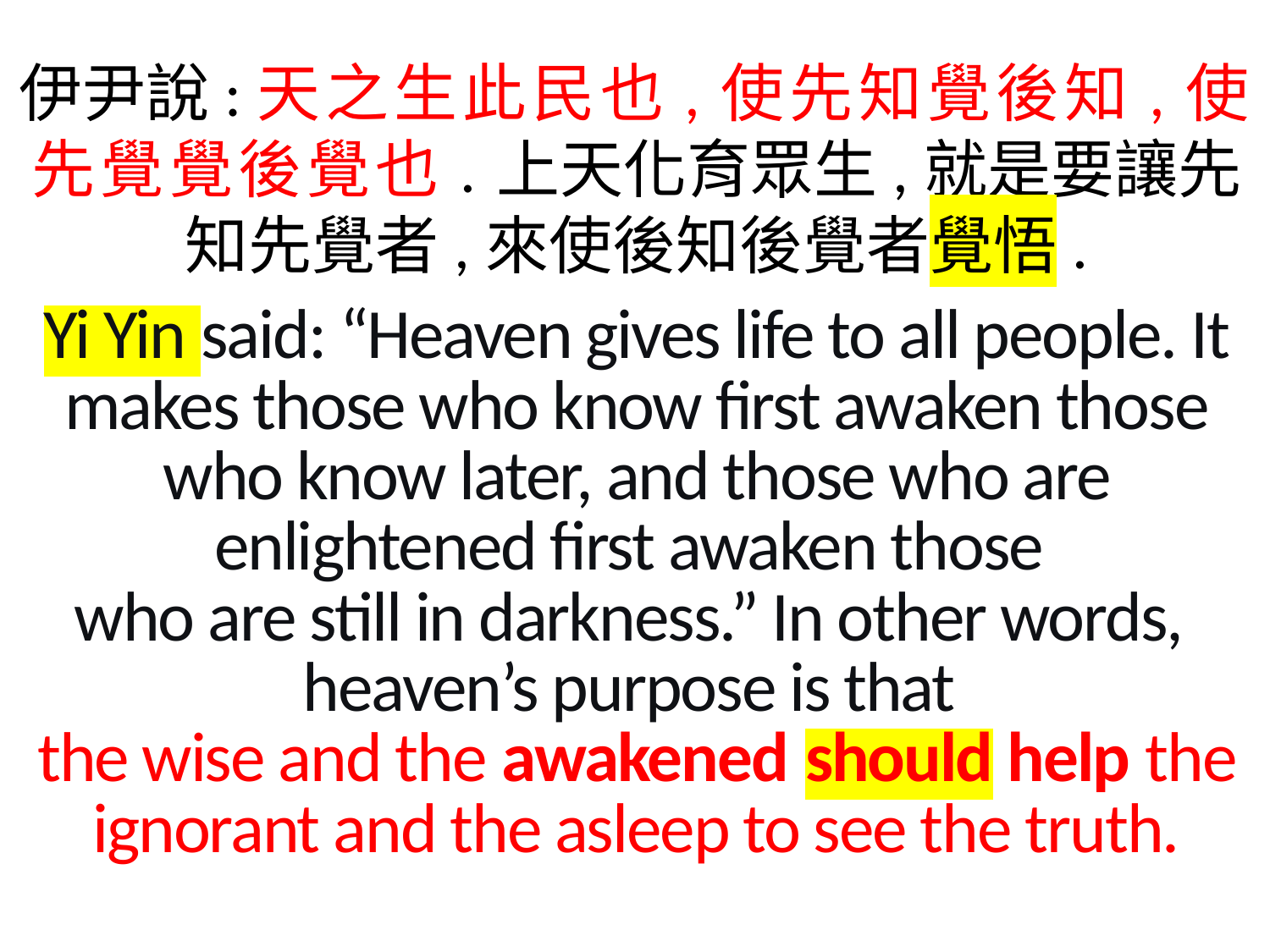

伊尹說:天之生此民也,使先知覺後知,使先覺覺後覺也.上天化育眾生,就是要讓先知先覺者,來使後知後覺者覺悟.
Yi Yin said: “Heaven gives life to all people. It makes those who know first awaken those who know later, and those who are enlightened first awaken those
who are still in darkness.” In other words,
heaven’s purpose is that
the wise and the awakened should help the ignorant and the asleep to see the truth.